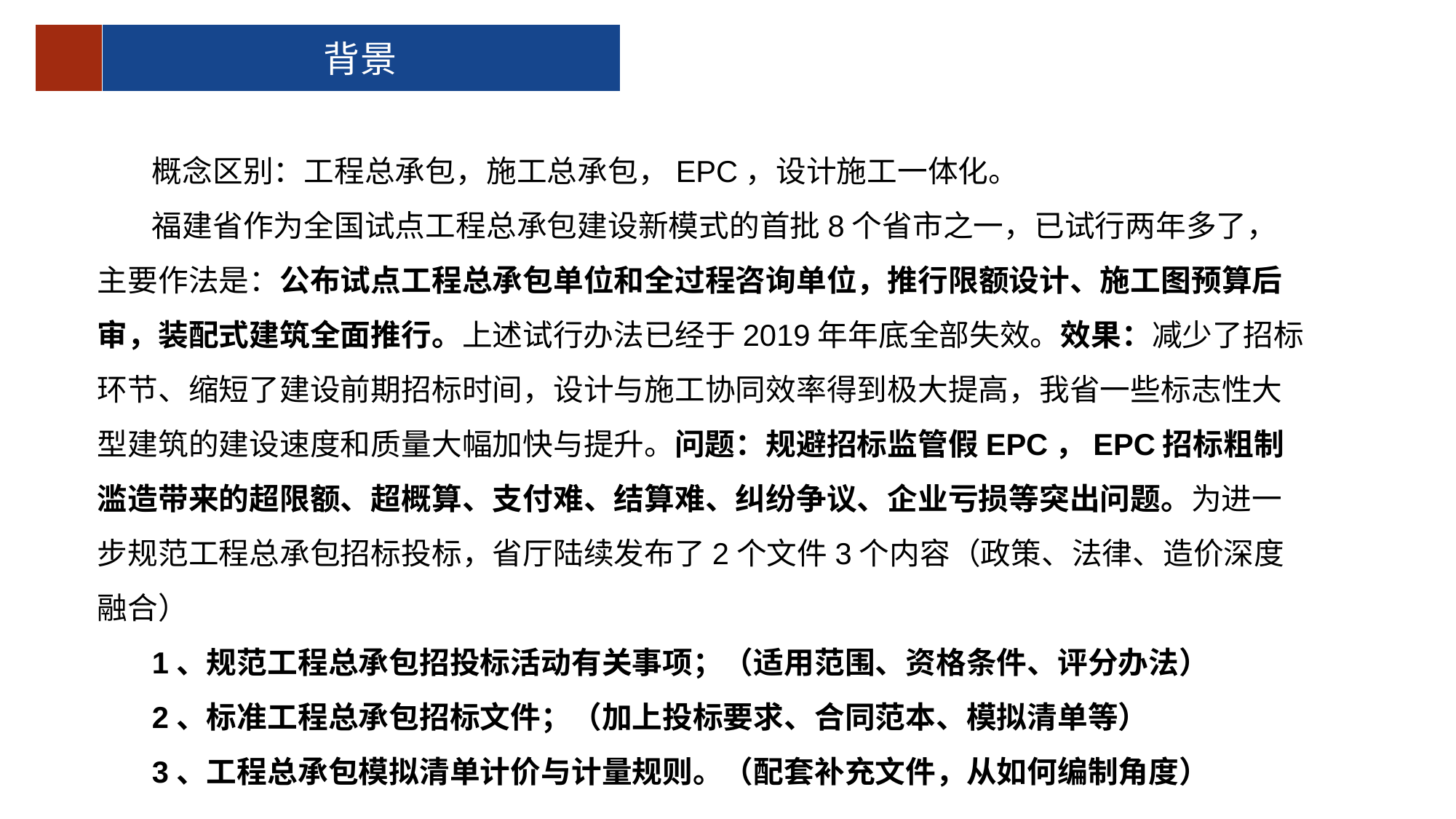

背景
概念区别：工程总承包，施工总承包，EPC，设计施工一体化。
福建省作为全国试点工程总承包建设新模式的首批8个省市之一，已试行两年多了，主要作法是：公布试点工程总承包单位和全过程咨询单位，推行限额设计、施工图预算后审，装配式建筑全面推行。上述试行办法已经于2019年年底全部失效。效果：减少了招标环节、缩短了建设前期招标时间，设计与施工协同效率得到极大提高，我省一些标志性大型建筑的建设速度和质量大幅加快与提升。问题：规避招标监管假EPC，EPC招标粗制滥造带来的超限额、超概算、支付难、结算难、纠纷争议、企业亏损等突出问题。为进一步规范工程总承包招标投标，省厅陆续发布了2个文件3个内容（政策、法律、造价深度融合）
1、规范工程总承包招投标活动有关事项；（适用范围、资格条件、评分办法）
2、标准工程总承包招标文件；（加上投标要求、合同范本、模拟清单等）
3、工程总承包模拟清单计价与计量规则。（配套补充文件，从如何编制角度）